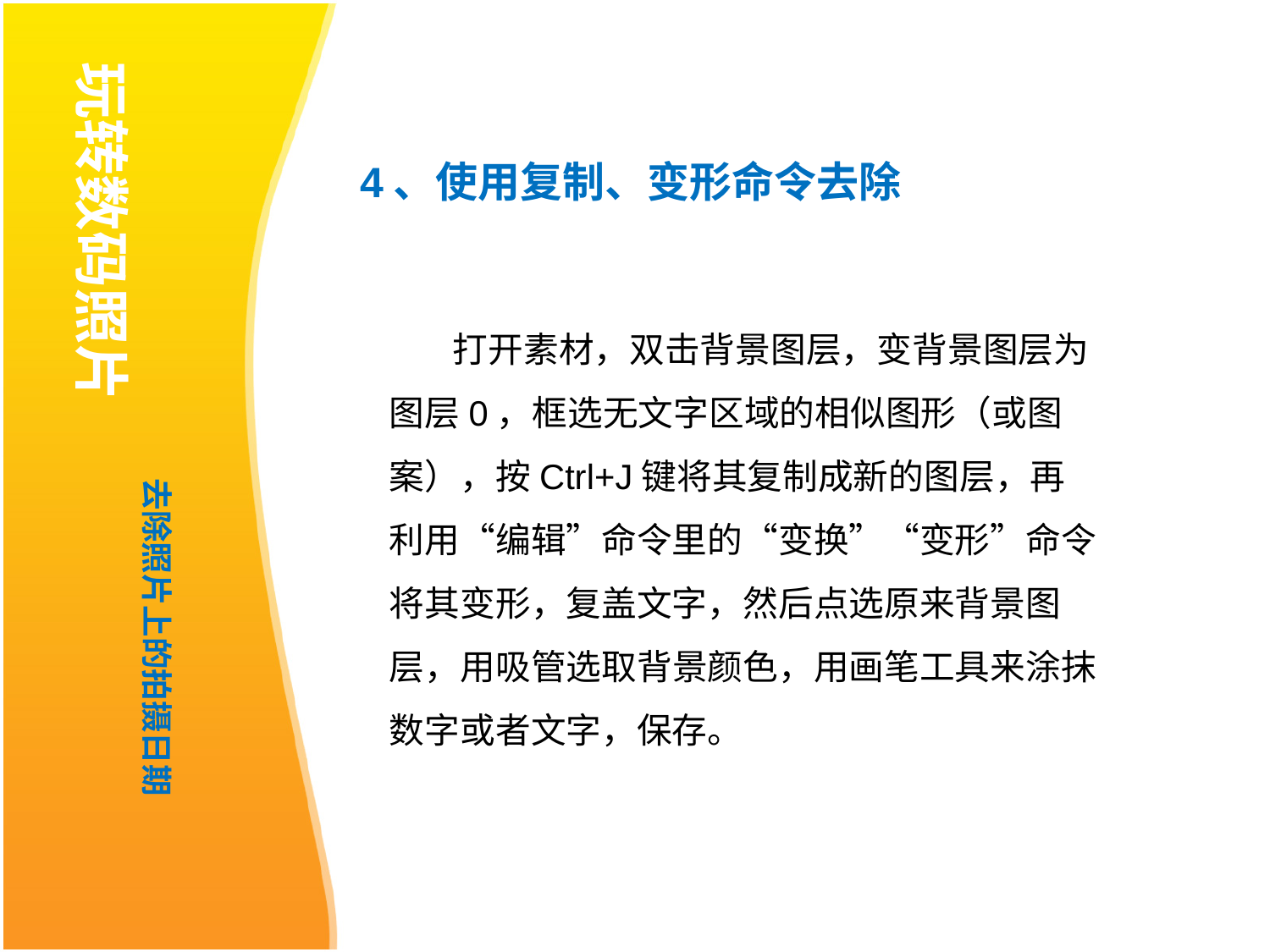

玩转数码照片
4、使用复制、变形命令去除
       打开素材，双击背景图层，变背景图层为图层0，框选无文字区域的相似图形（或图案），按Ctrl+J键将其复制成新的图层，再利用“编辑”命令里的“变换”“变形”命令将其变形，复盖文字，然后点选原来背景图层，用吸管选取背景颜色，用画笔工具来涂抹数字或者文字，保存。
去除照片上的拍摄日期